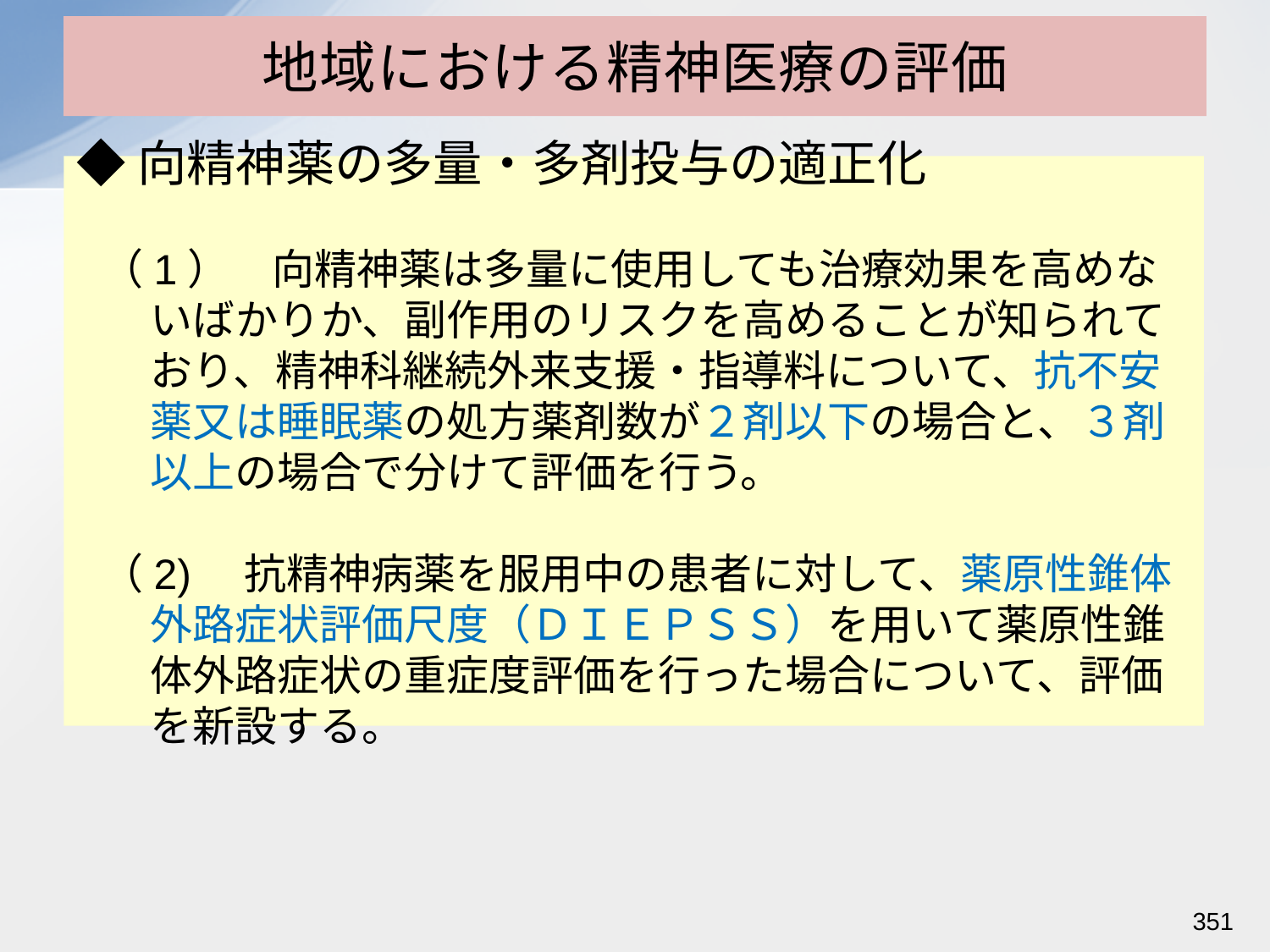

# 地域における精神医療の評価
◆向精神薬の多量・多剤投与の適正化

（1）　向精神薬は多量に使用しても治療効果を高めないばかりか、副作用のリスクを高めることが知られており、精神科継続外来支援・指導料について、抗不安薬又は睡眠薬の処方薬剤数が２剤以下の場合と、３剤以上の場合で分けて評価を行う。

（2)　抗精神病薬を服用中の患者に対して、薬原性錐体外路症状評価尺度（ＤＩＥＰＳＳ）を用いて薬原性錐体外路症状の重症度評価を行った場合について、評価を新設する。
351